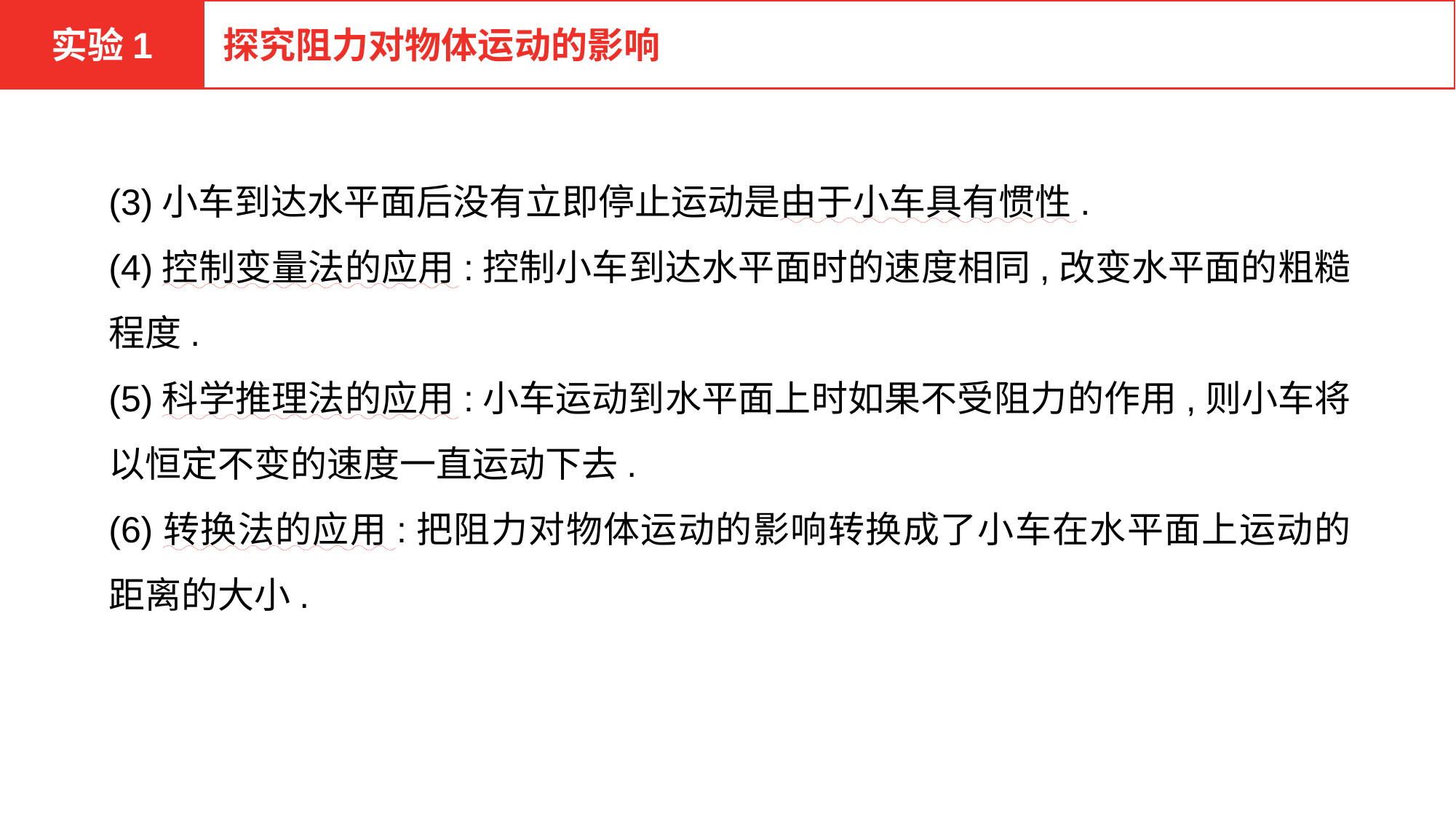

实验1
探究阻力对物体运动的影响
(3)小车到达水平面后没有立即停止运动是由于小车具有惯性.
(4)控制变量法的应用:控制小车到达水平面时的速度相同,改变水平面的粗糙程度.
(5)科学推理法的应用:小车运动到水平面上时如果不受阻力的作用,则小车将以恒定不变的速度一直运动下去.
(6)转换法的应用:把阻力对物体运动的影响转换成了小车在水平面上运动的距离的大小.